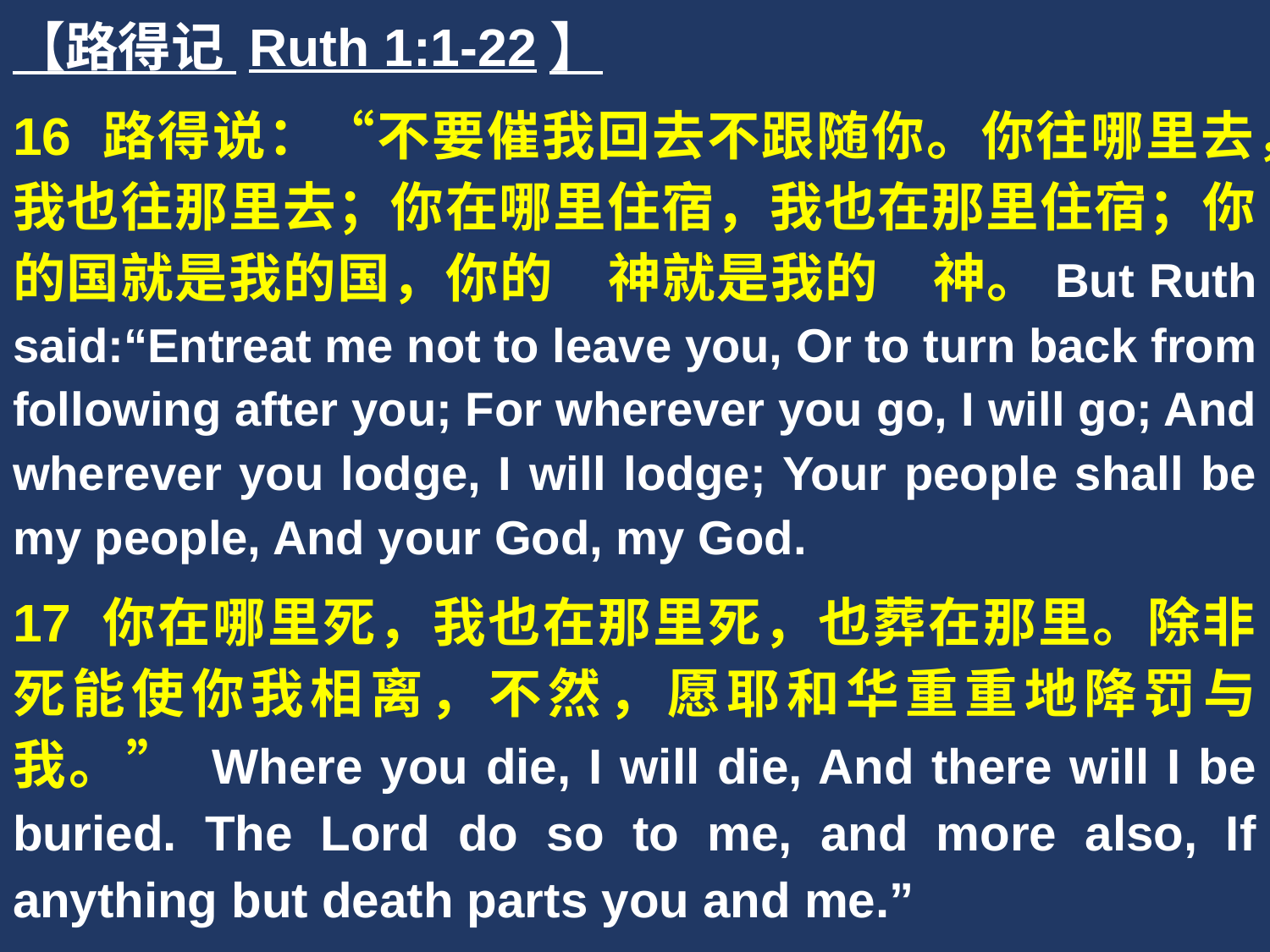

【路得记 Ruth 1:1-22】
16 路得说：“不要催我回去不跟随你。你往哪里去，我也往那里去；你在哪里住宿，我也在那里住宿；你的国就是我的国，你的　神就是我的　神。But Ruth said:“Entreat me not to leave you, Or to turn back from following after you; For wherever you go, I will go; And wherever you lodge, I will lodge; Your people shall be my people, And your God, my God.
17 你在哪里死，我也在那里死，也葬在那里。除非死能使你我相离，不然，愿耶和华重重地降罚与我。” Where you die, I will die, And there will I be buried. The Lord do so to me, and more also, If anything but death parts you and me.”